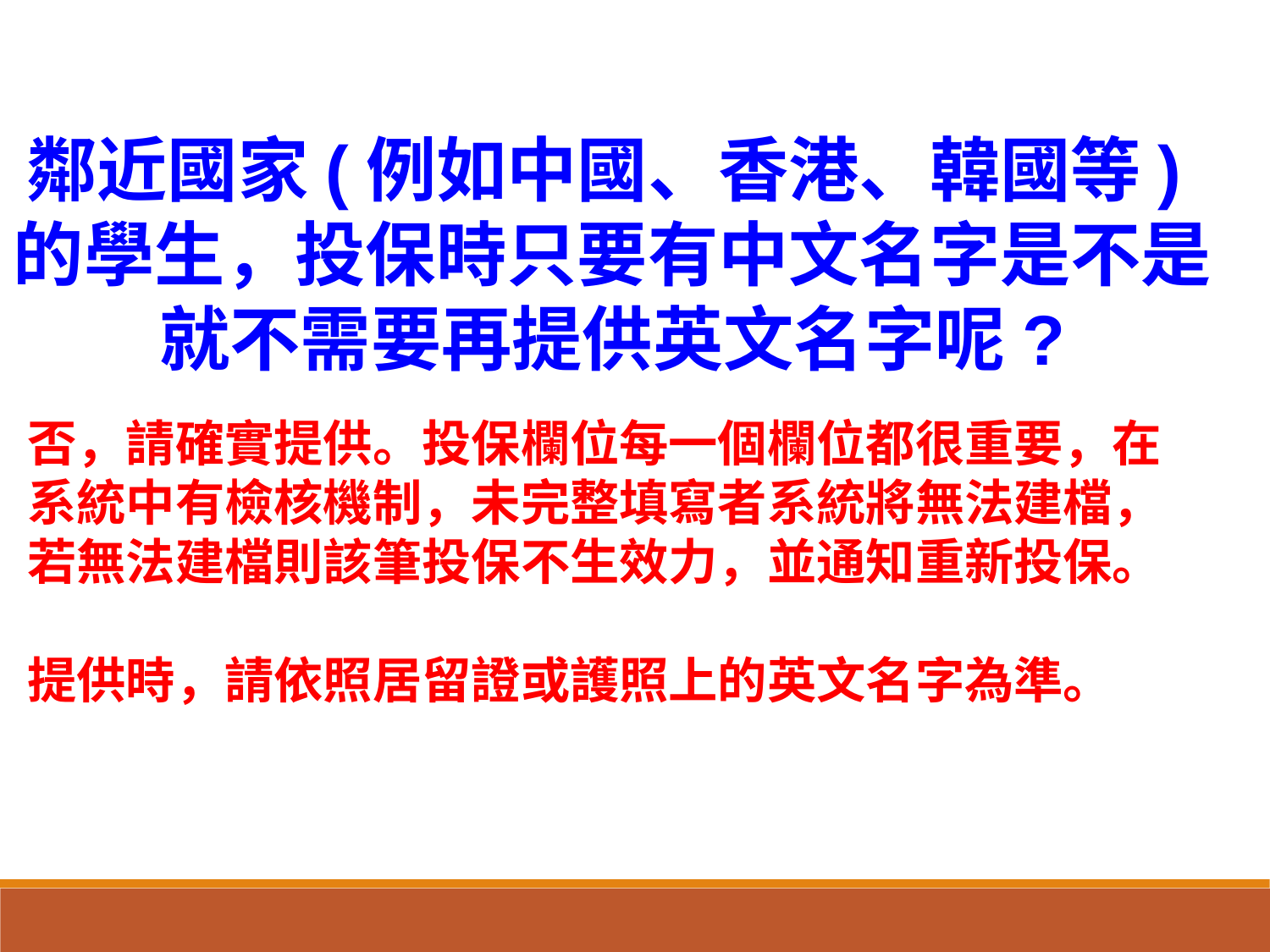

鄰近國家(例如中國、香港、韓國等)的學生，投保時只要有中文名字是不是就不需要再提供英文名字呢?

否，請確實提供。投保欄位每一個欄位都很重要，在系統中有檢核機制，未完整填寫者系統將無法建檔，若無法建檔則該筆投保不生效力，並通知重新投保。

提供時，請依照居留證或護照上的英文名字為準。